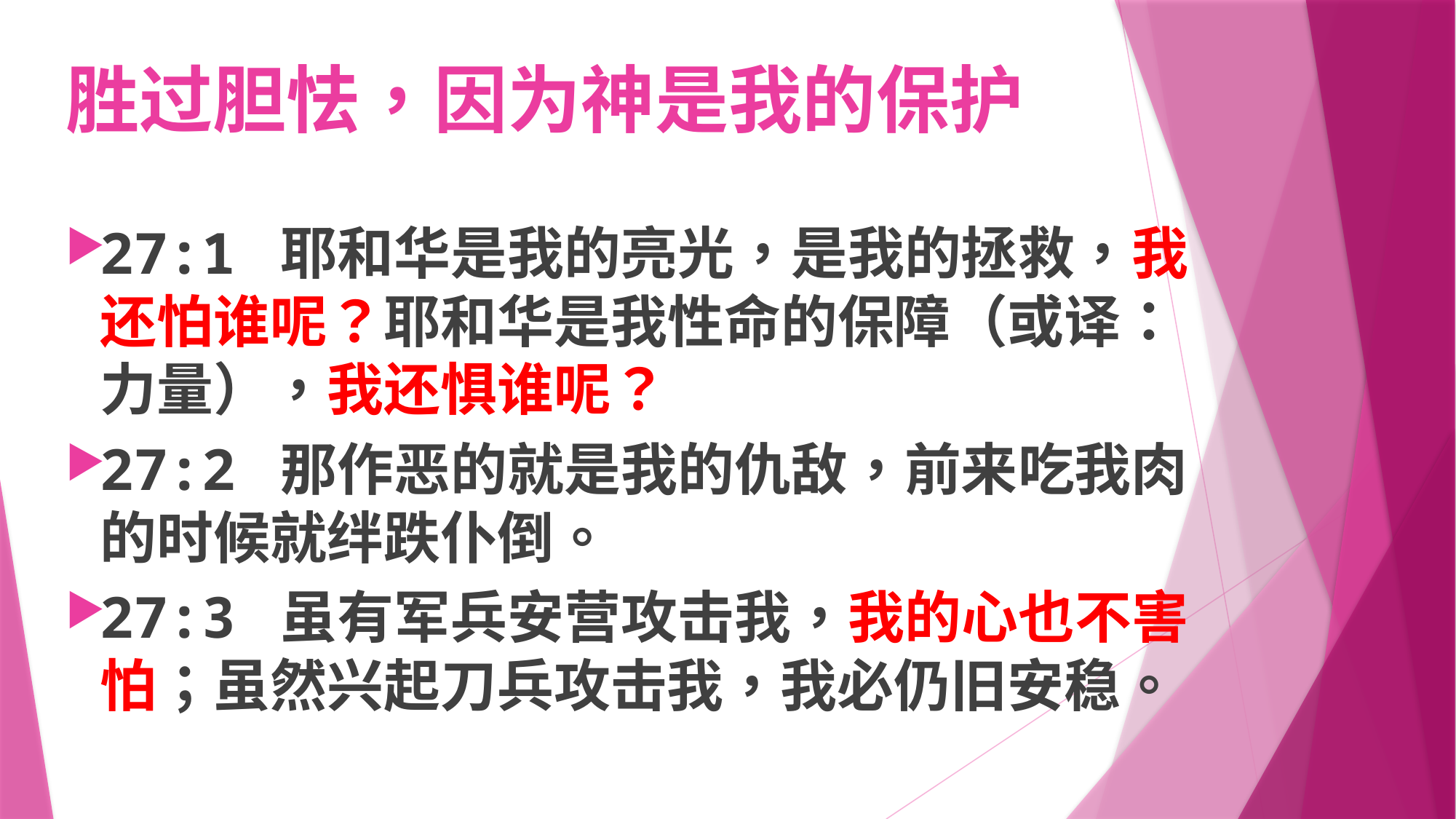

# 胜过胆怯，因为神是我的保护
27:1 耶和华是我的亮光，是我的拯救，我还怕谁呢？耶和华是我性命的保障（或译：力量），我还惧谁呢？
27:2 那作恶的就是我的仇敌，前来吃我肉的时候就绊跌仆倒。
27:3 虽有军兵安营攻击我，我的心也不害怕；虽然兴起刀兵攻击我，我必仍旧安稳。